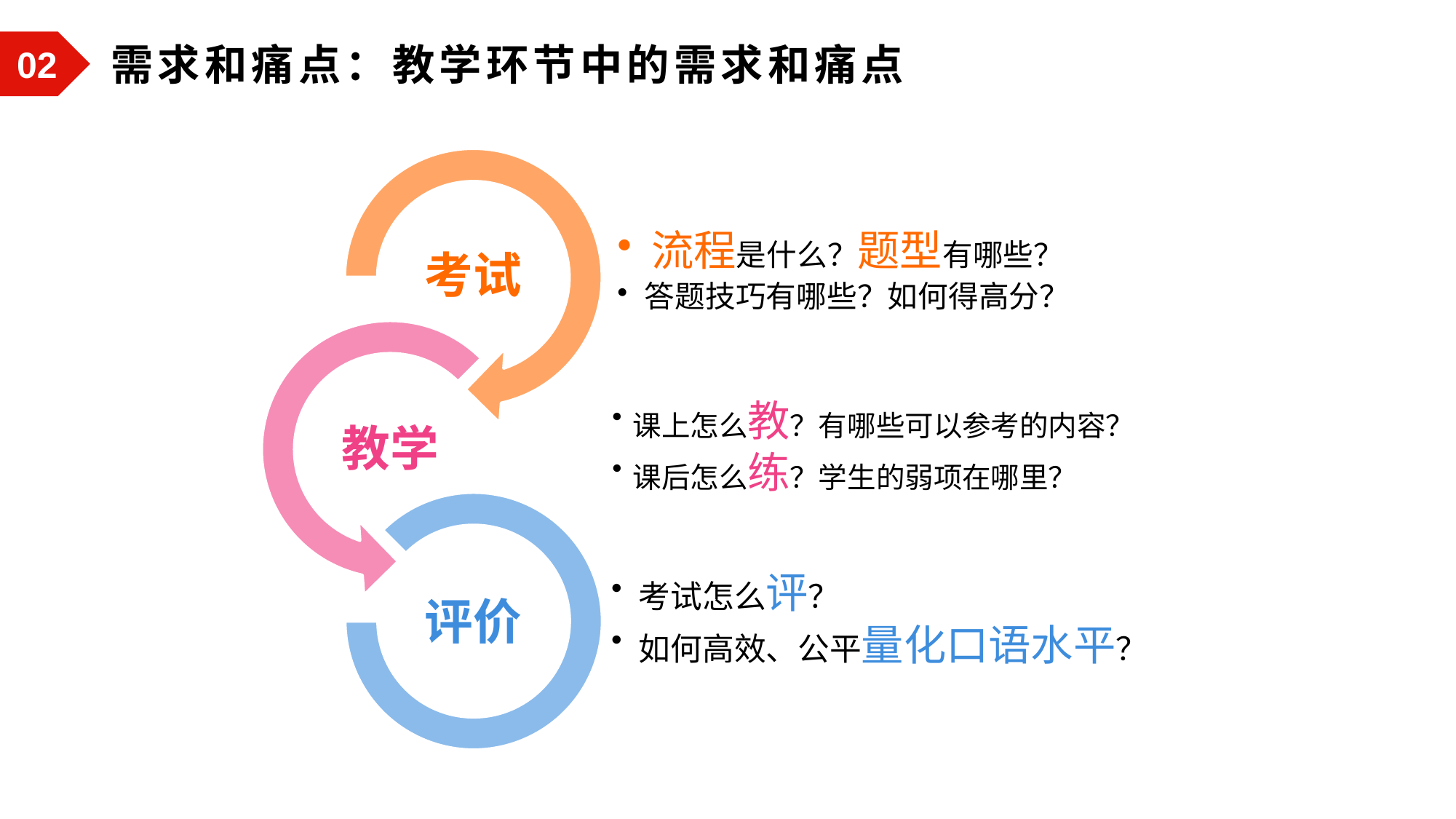

需求和痛点：教学环节中的需求和痛点
02
流程是什么？题型有哪些？
答题技巧有哪些？如何得高分？
考试
课上怎么教？有哪些可以参考的内容？
课后怎么练？学生的弱项在哪里？
教学
考试怎么评？
如何高效、公平量化口语水平？
评价